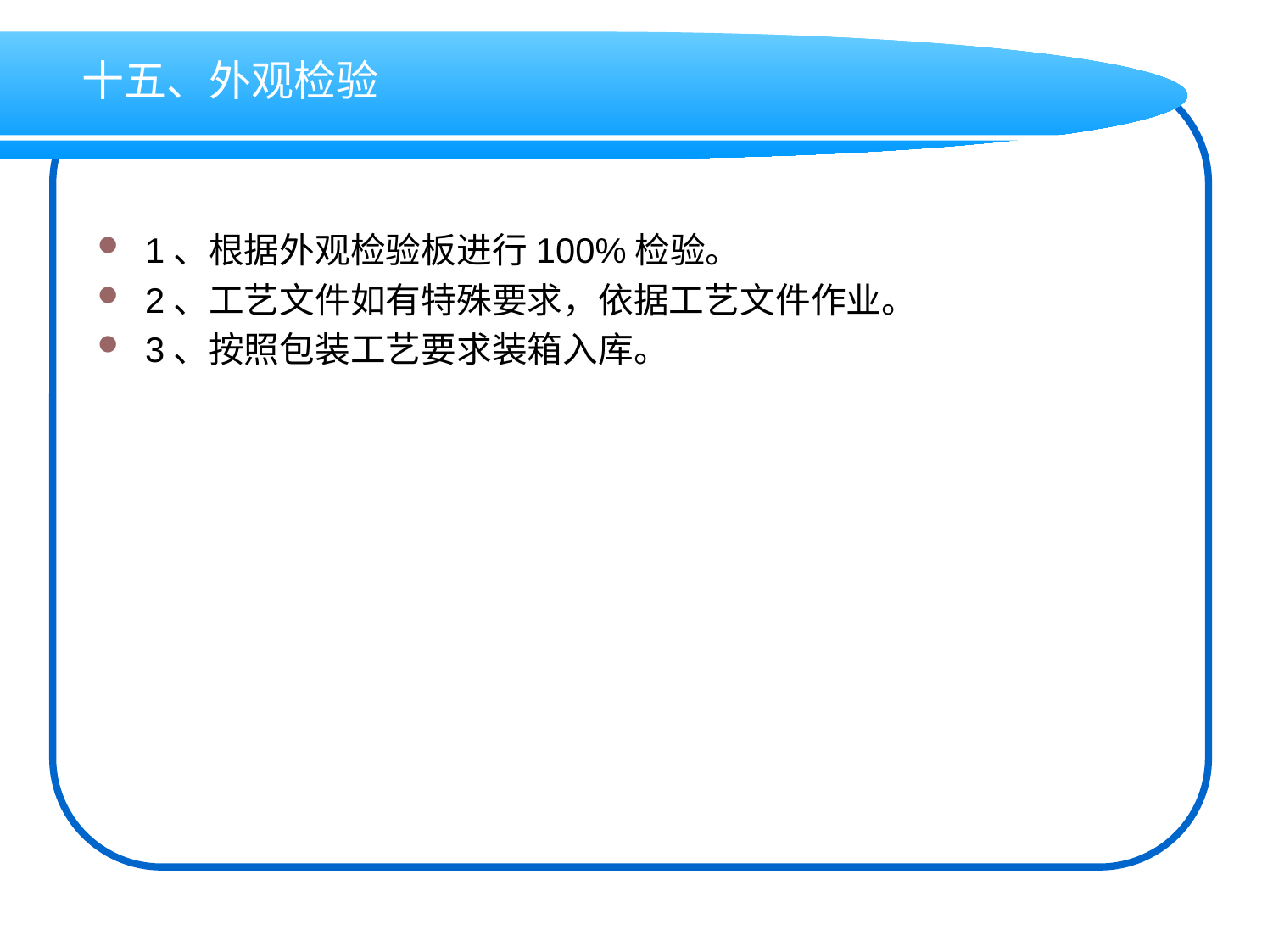

# 十五、外观检验
1、根据外观检验板进行100%检验。
2、工艺文件如有特殊要求，依据工艺文件作业。
3、按照包装工艺要求装箱入库。